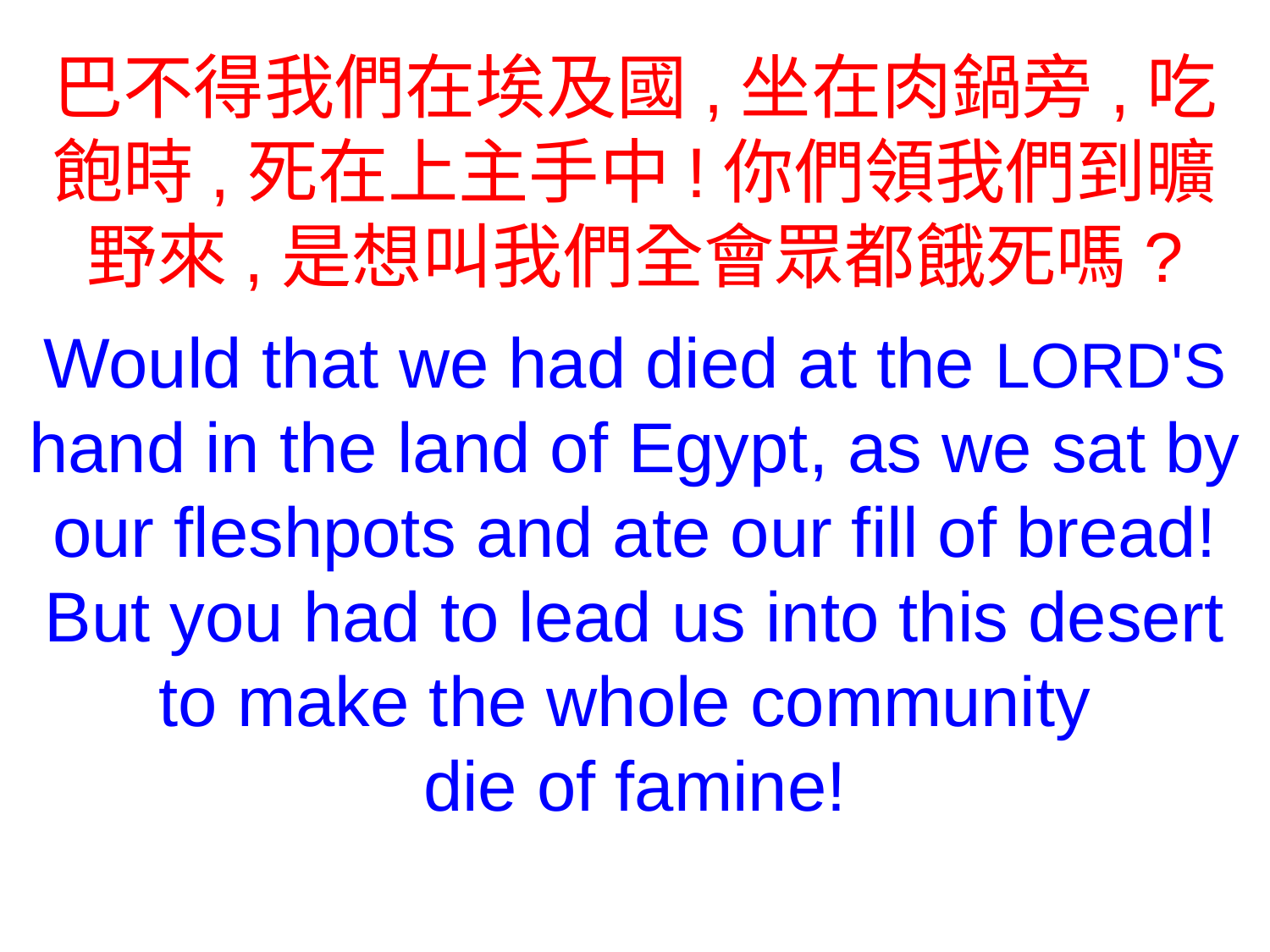

巴不得我們在埃及國,坐在肉鍋旁,吃飽時,死在上主手中!你們領我們到曠野來,是想叫我們全會眾都餓死嗎?
Would that we had died at the LORD'S hand in the land of Egypt, as we sat by our fleshpots and ate our fill of bread! But you had to lead us into this desert to make the whole community
die of famine!